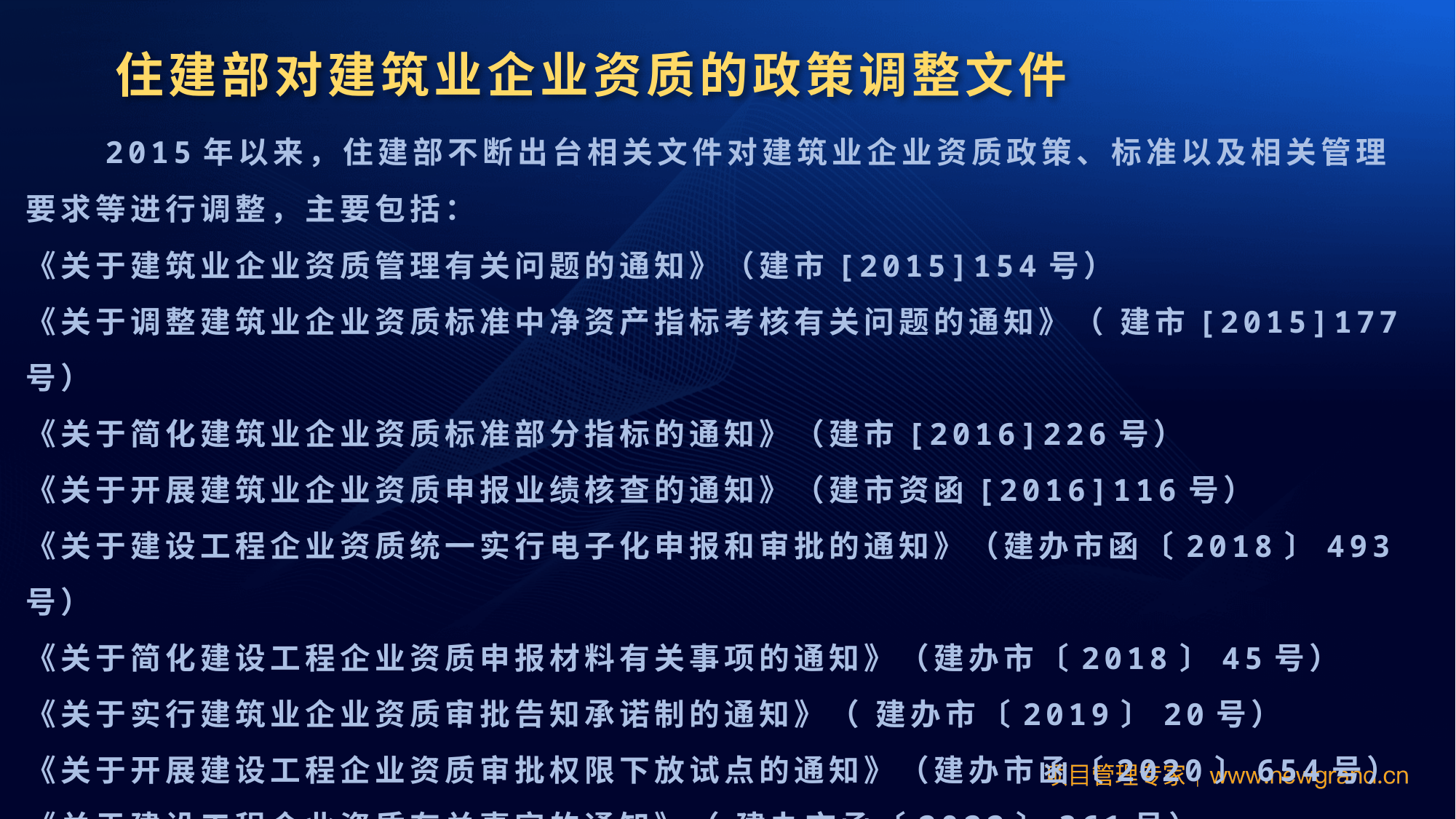

住建部对建筑业企业资质的政策调整文件
   2015年以来，住建部不断出台相关文件对建筑业企业资质政策、标准以及相关管理要求等进行调整，主要包括：
《关于建筑业企业资质管理有关问题的通知》（建市[2015]154号）
《关于调整建筑业企业资质标准中净资产指标考核有关问题的通知》（ 建市[2015]177号）
《关于简化建筑业企业资质标准部分指标的通知》（建市[2016]226号）
《关于开展建筑业企业资质申报业绩核查的通知》（建市资函[2016]116号）
《关于建设工程企业资质统一实行电子化申报和审批的通知》（建办市函〔2018〕493号）
《关于简化建设工程企业资质申报材料有关事项的通知》（建办市〔2018〕45号）
《关于实行建筑业企业资质审批告知承诺制的通知》（ 建办市〔2019〕20号）
《关于开展建设工程企业资质审批权限下放试点的通知》（建办市函〔2020〕654号）
《关于建设工程企业资质有关事宜的通知》（ 建办市函〔2022〕361号）